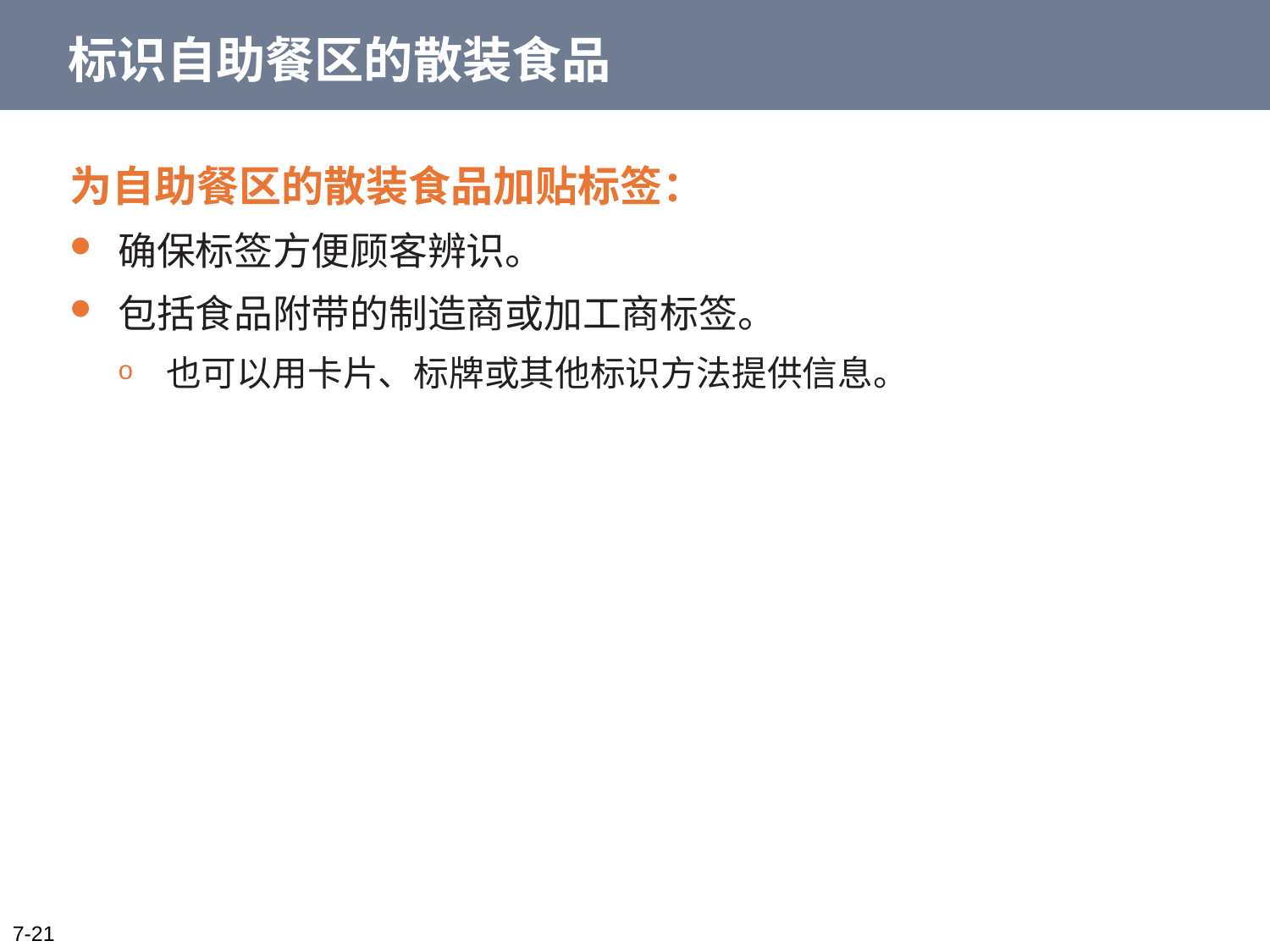

# 标识自助餐区的散装食品
为自助餐区的散装食品加贴标签：
确保标签方便顾客辨识。
包括食品附带的制造商或加工商标签。
也可以用卡片、标牌或其他标识方法提供信息。

7-21